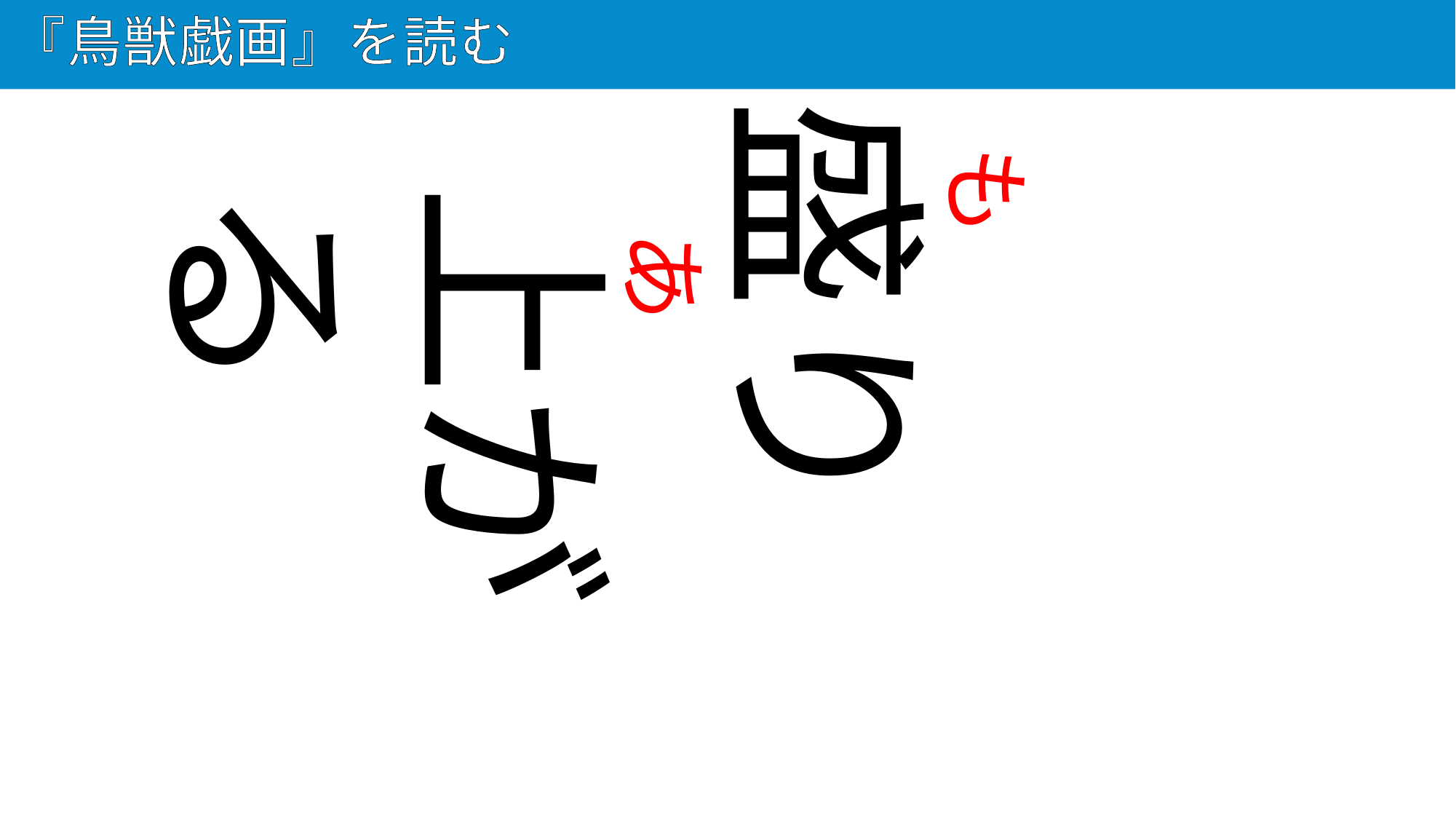

# 『鳥獣戯画』を読む
51
盛り
も
上がる
あ